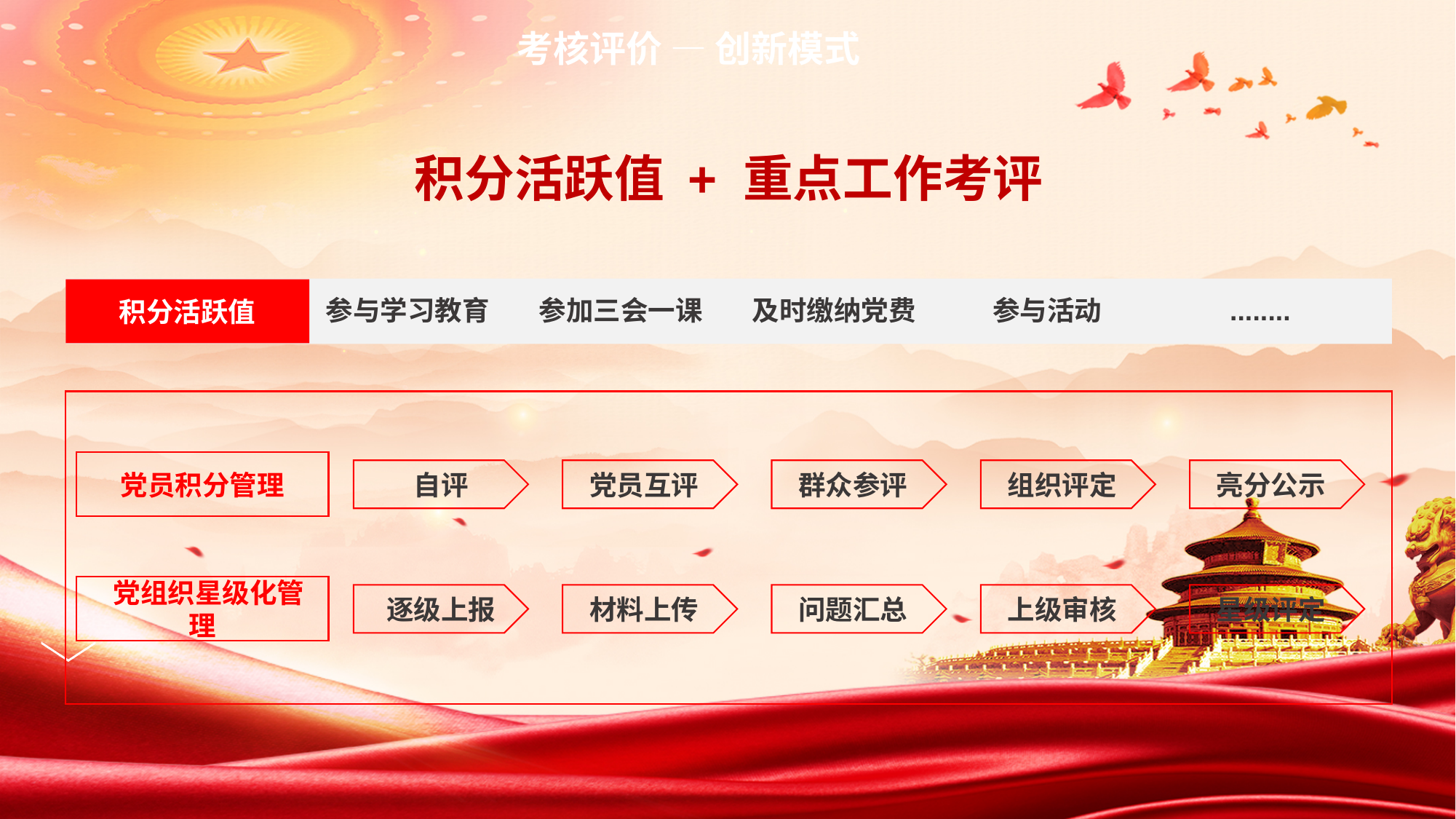

考核评价 — 创新模式
积分活跃值 + 重点工作考评

积分活跃值
参与学习教育
参加三会一课
及时缴纳党费
参与活动
........

党员积分管理
 自评
党员互评
群众参评
组织评定
亮分公示
 党组织星级化管理
 逐级上报
材料上传
问题汇总
上级审核
星级评定